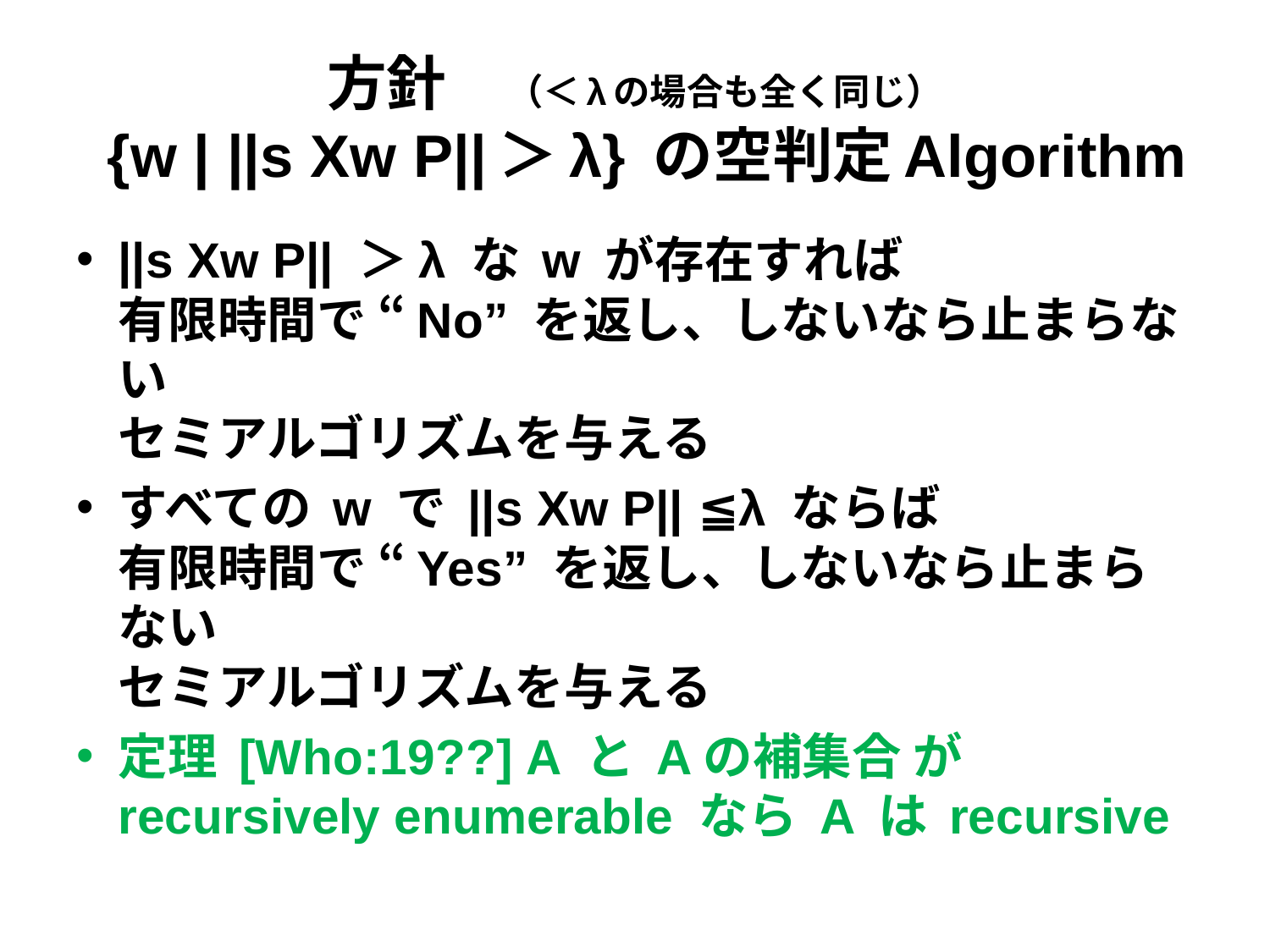

# 方針　（＜λの場合も全く同じ） {w | ||s Xw P||＞λ} の空判定Algorithm
||s Xw P|| ＞λ な w が存在すれば
有限時間で “No” を返し、しないなら止まらない
セミアルゴリズムを与える
すべての w で ||s Xw P|| ≦λ ならば
有限時間で “Yes” を返し、しないなら止まらない
セミアルゴリズムを与える
定理 [Who:19??] A と Aの補集合 が recursively enumerable なら A は recursive